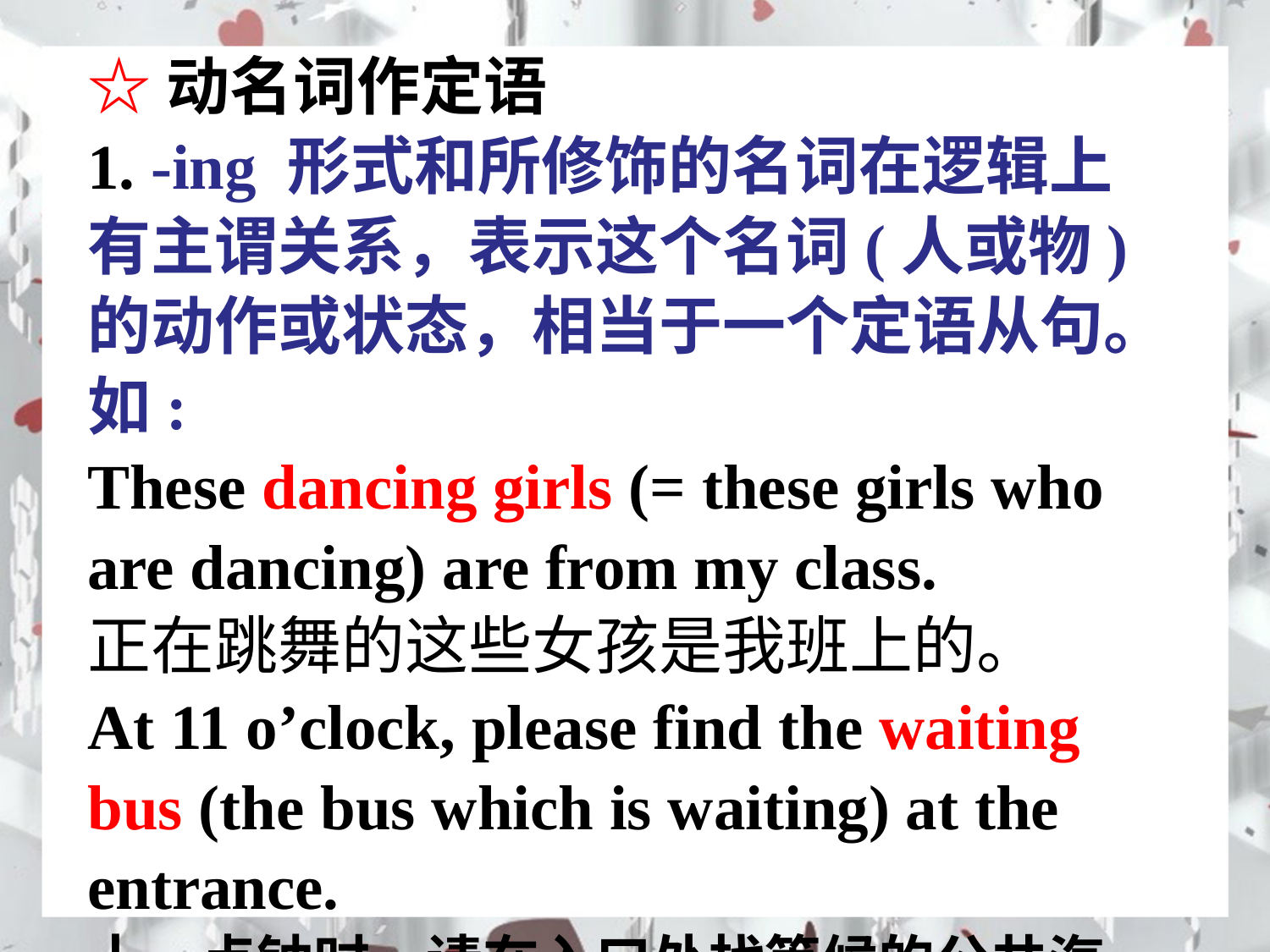

☆动名词作定语
1. -ing 形式和所修饰的名词在逻辑上有主谓关系，表示这个名词(人或物)的动作或状态，相当于一个定语从句。如:
These dancing girls (= these girls who are dancing) are from my class.
正在跳舞的这些女孩是我班上的。
At 11 o’clock, please find the waiting bus (the bus which is waiting) at the entrance.
十一点钟时，请在入口处找等候的公共汽车。